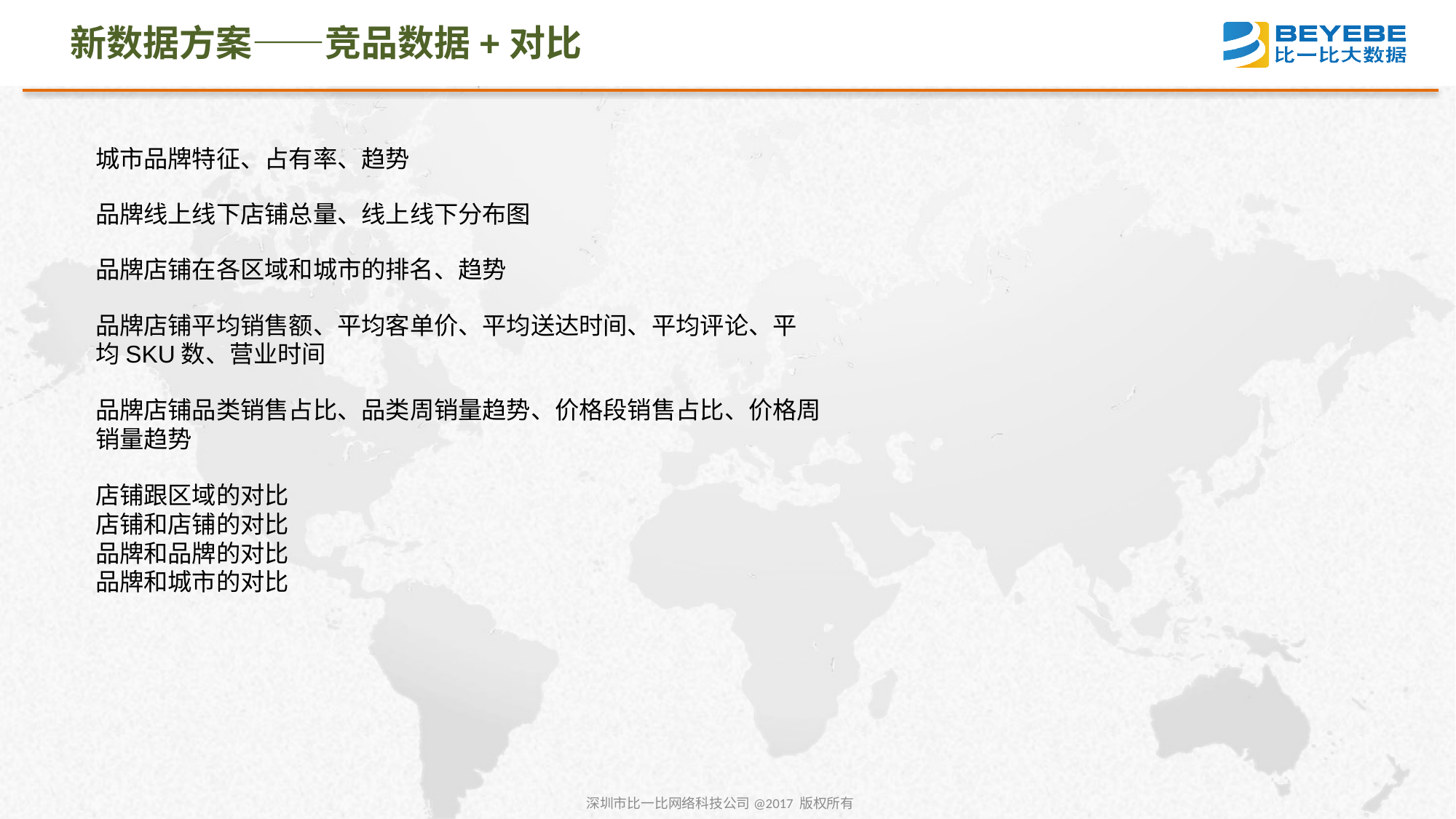

新数据方案——竞品数据+对比
城市品牌特征、占有率、趋势
品牌线上线下店铺总量、线上线下分布图
品牌店铺在各区域和城市的排名、趋势
品牌店铺平均销售额、平均客单价、平均送达时间、平均评论、平均SKU数、营业时间
品牌店铺品类销售占比、品类周销量趋势、价格段销售占比、价格周销量趋势
店铺跟区域的对比
店铺和店铺的对比
品牌和品牌的对比
品牌和城市的对比